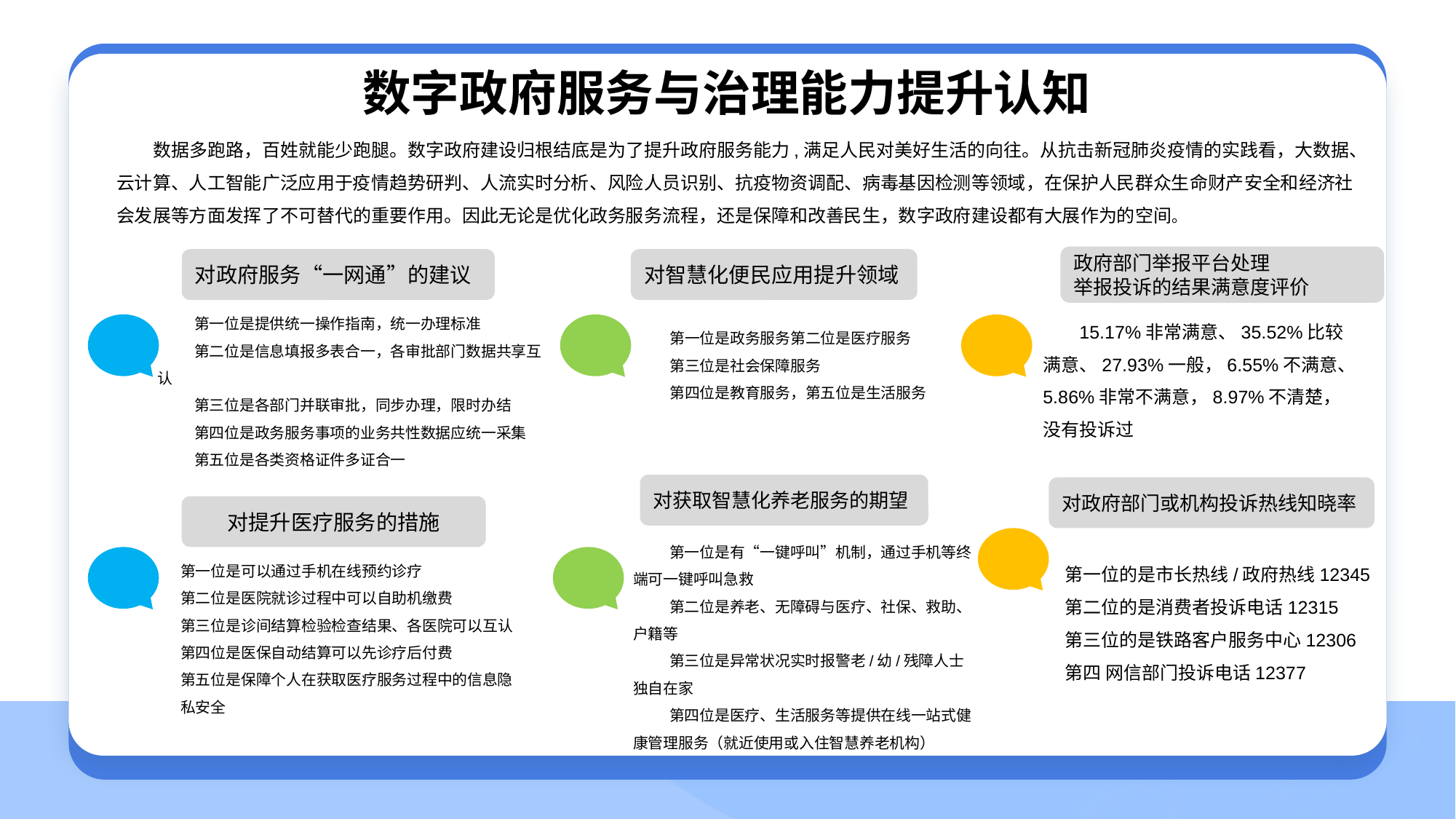

数字政府服务与治理能力提升认知
        数据多跑路，百姓就能少跑腿。数字政府建设归根结底是为了提升政府服务能力,满足人民对美好生活的向往。从抗击新冠肺炎疫情的实践看，大数据、云计算、人工智能广泛应用于疫情趋势研判、人流实时分析、风险人员识别、抗疫物资调配、病毒基因检测等领域，在保护人民群众生命财产安全和经济社会发展等方面发挥了不可替代的重要作用。因此无论是优化政务服务流程，还是保障和改善民生，数字政府建设都有大展作为的空间。
政府部门举报平台处理
举报投诉的结果满意度评价
对政府服务“一网通”的建议
对智慧化便民应用提升领域
第一位是提供统一操作指南，统一办理标准
第二位是信息填报多表合一，各审批部门数据共享互认
第三位是各部门并联审批，同步办理，限时办结
第四位是政务服务事项的业务共性数据应统一采集
第五位是各类资格证件多证合一
15.17%非常满意、35.52%比较满意、27.93%一般，6.55%不满意、5.86%非常不满意，8.97%不清楚，没有投诉过
第一位是政务服务第二位是医疗服务
第三位是社会保障服务
第四位是教育服务，第五位是生活服务

对获取智慧化养老服务的期望
对政府部门或机构投诉热线知晓率
对提升医疗服务的措施

第一位是有“一键呼叫”机制，通过手机等终端可一键呼叫急救
第二位是养老、无障碍与医疗、社保、救助、户籍等
第三位是异常状况实时报警老/幼/残障人士独自在家
第四位是医疗、生活服务等提供在线一站式健康管理服务（就近使用或入住智慧养老机构）
第一位是可以通过手机在线预约诊疗
第二位是医院就诊过程中可以自助机缴费
第三位是诊间结算检验检查结果、各医院可以互认
第四位是医保自动结算可以先诊疗后付费
第五位是保障个人在获取医疗服务过程中的信息隐私安全
第一位的是市长热线/政府热线12345
第二位的是消费者投诉电话12315
第三位的是铁路客户服务中心12306
第四 网信部门投诉电话12377